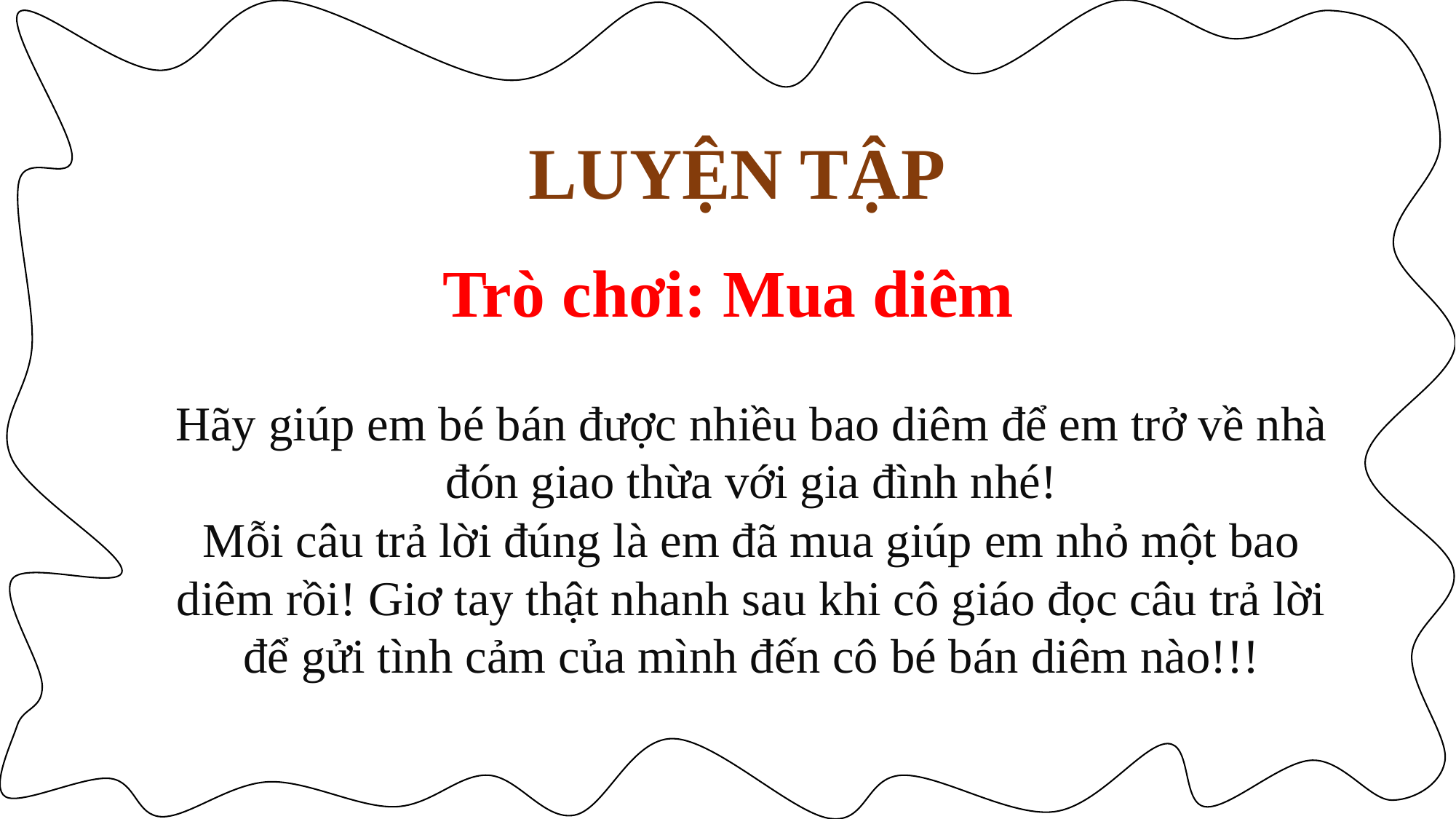

LUYỆN TẬP
Trò chơi: Mua diêm
请大家
投我一票
Hãy giúp em bé bán được nhiều bao diêm để em trở về nhà đón giao thừa với gia đình nhé!
Mỗi câu trả lời đúng là em đã mua giúp em nhỏ một bao diêm rồi! Giơ tay thật nhanh sau khi cô giáo đọc câu trả lời để gửi tình cảm của mình đến cô bé bán diêm nào!!!